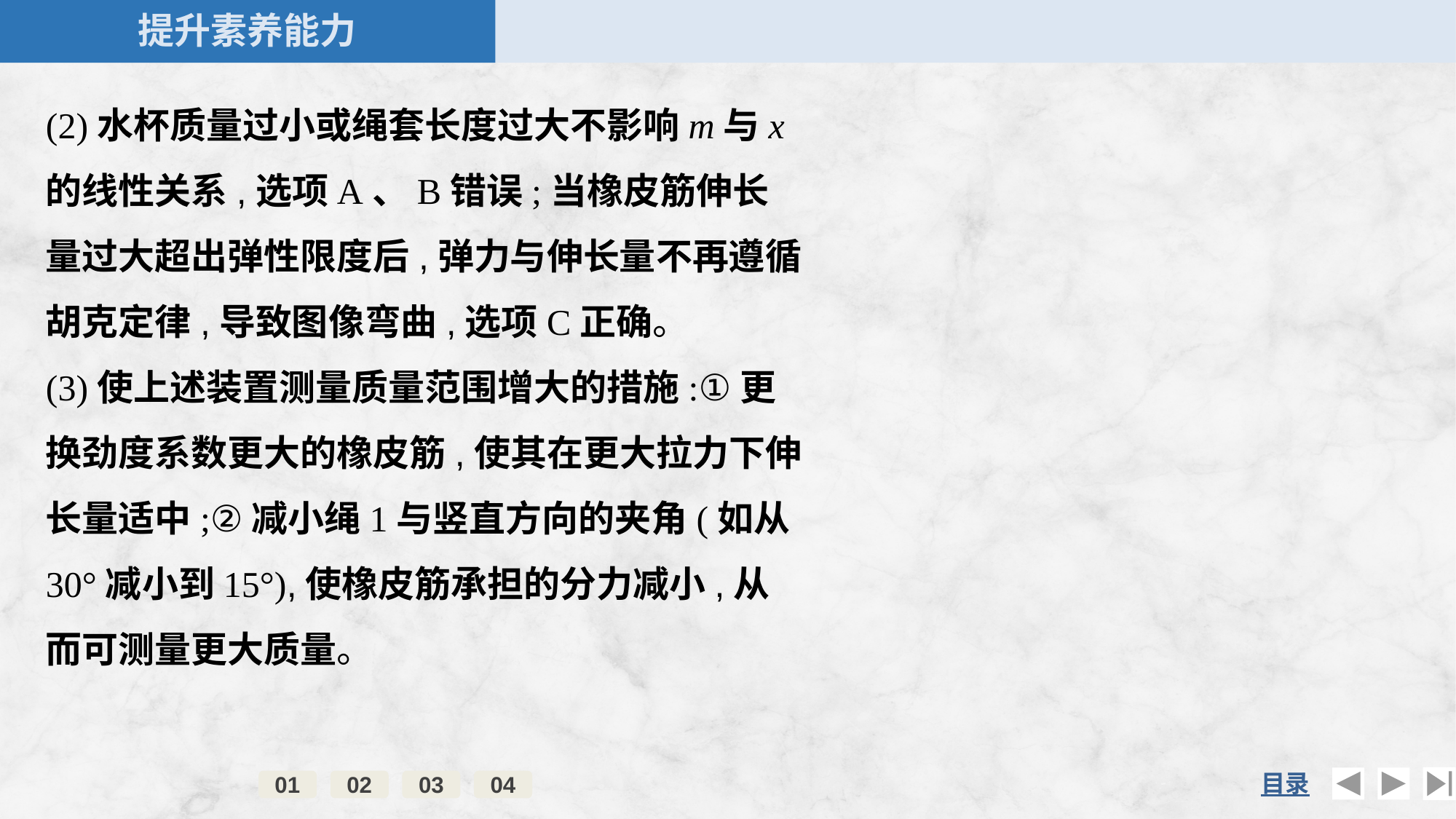

(2)水杯质量过小或绳套长度过大不影响m与x的线性关系,选项A、B错误;当橡皮筋伸长量过大超出弹性限度后,弹力与伸长量不再遵循胡克定律,导致图像弯曲,选项C正确。
(3)使上述装置测量质量范围增大的措施:①更换劲度系数更大的橡皮筋,使其在更大拉力下伸长量适中;②减小绳1与竖直方向的夹角(如从30°减小到15°),使橡皮筋承担的分力减小,从而可测量更大质量。